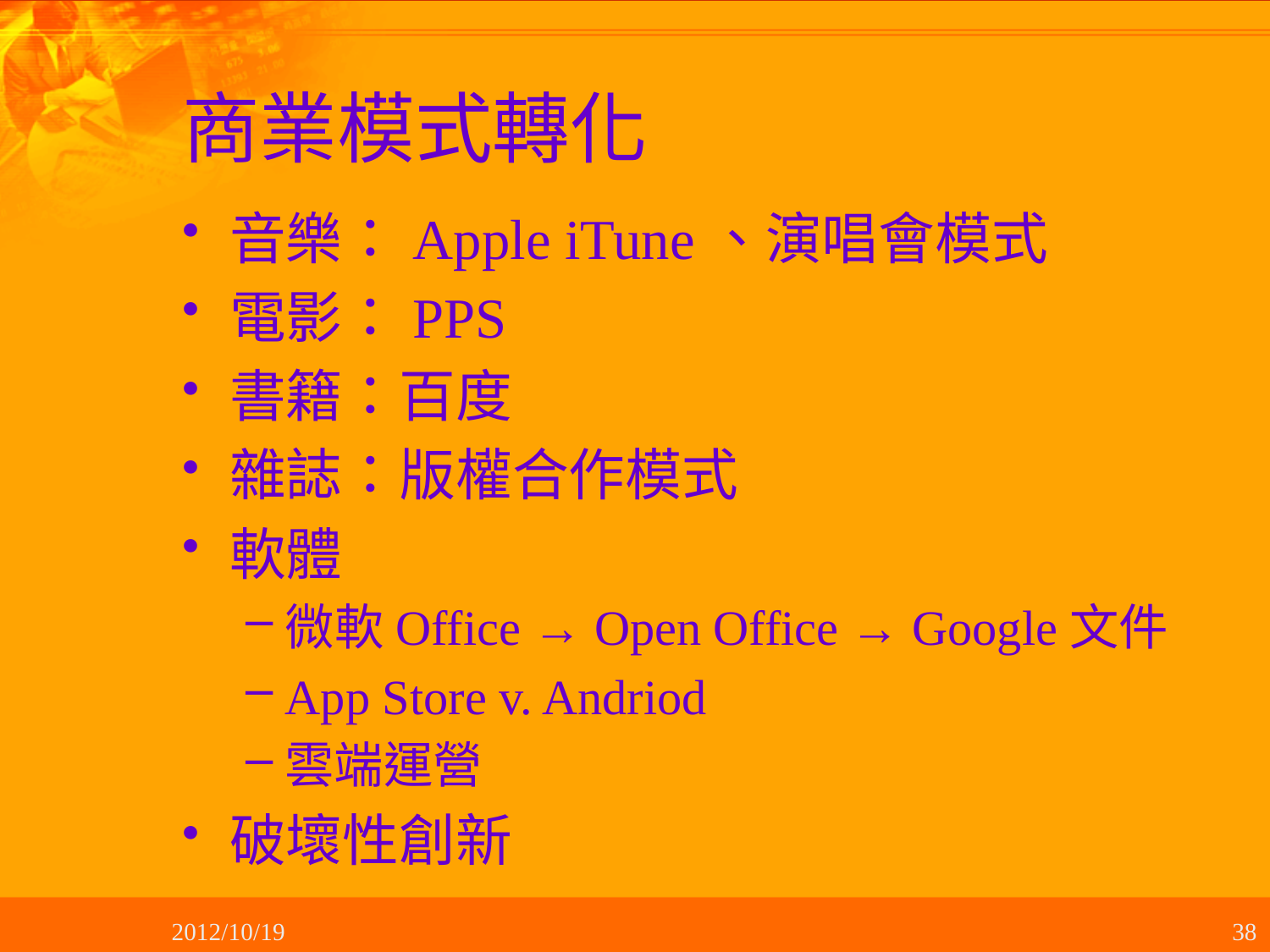

# 商業模式轉化
音樂：Apple iTune、演唱會模式
電影：PPS
書籍：百度
雜誌：版權合作模式
軟體
微軟Office → Open Office → Google文件
App Store v. Andriod
雲端運營
破壞性創新
2012/10/19
38